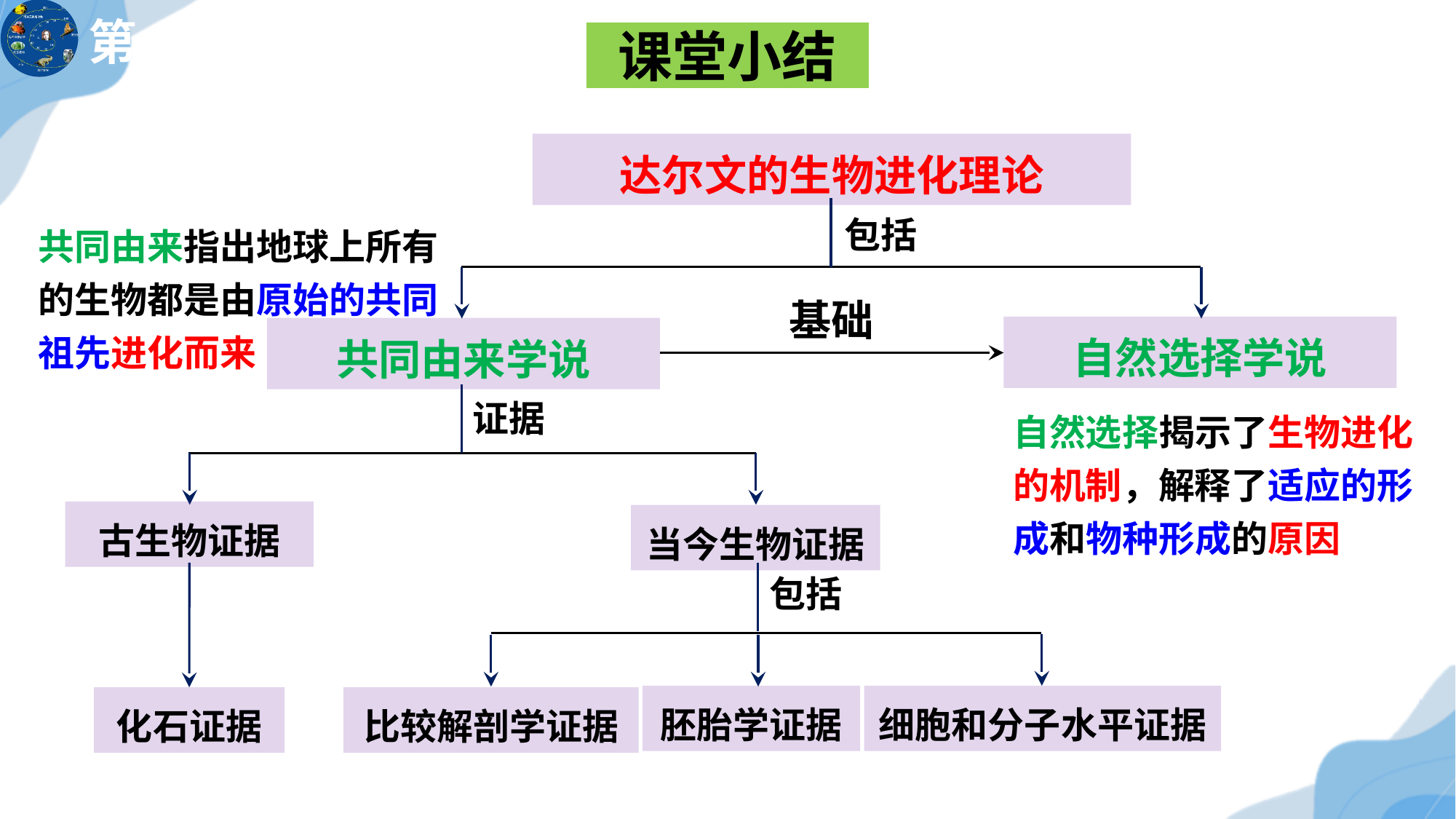

第一节
课堂小结
达尔文的生物进化理论
包括
共同由来指出地球上所有的生物都是由原始的共同祖先进化而来
基础
自然选择学说
共同由来学说
证据
自然选择揭示了生物进化的机制，解释了适应的形成和物种形成的原因
古生物证据
当今生物证据
包括
胚胎学证据
细胞和分子水平证据
化石证据
比较解剖学证据